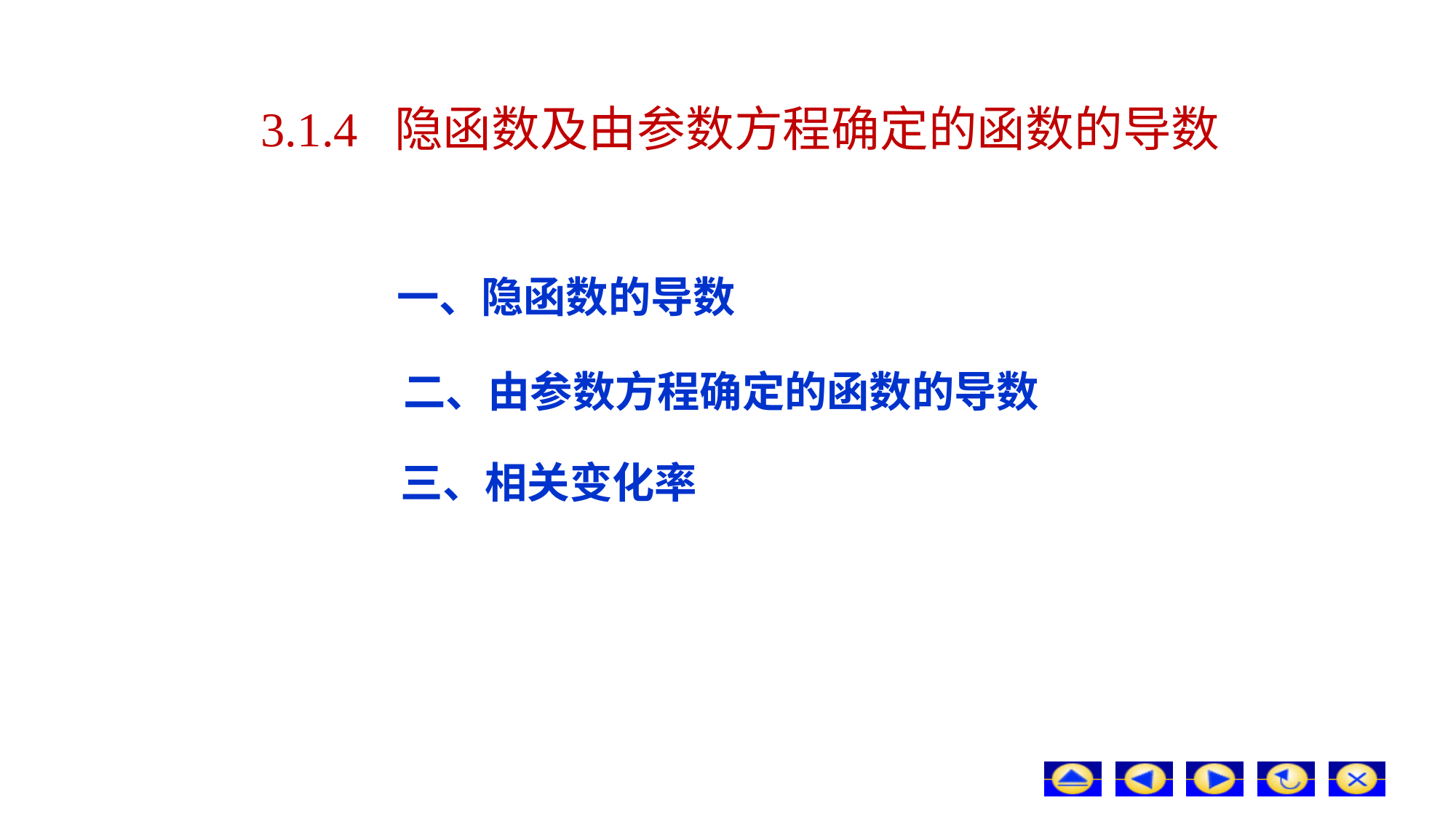

3.1.4  隐函数及由参数方程确定的函数的导数
一、隐函数的导数
二、由参数方程确定的函数的导数
三、相关变化率